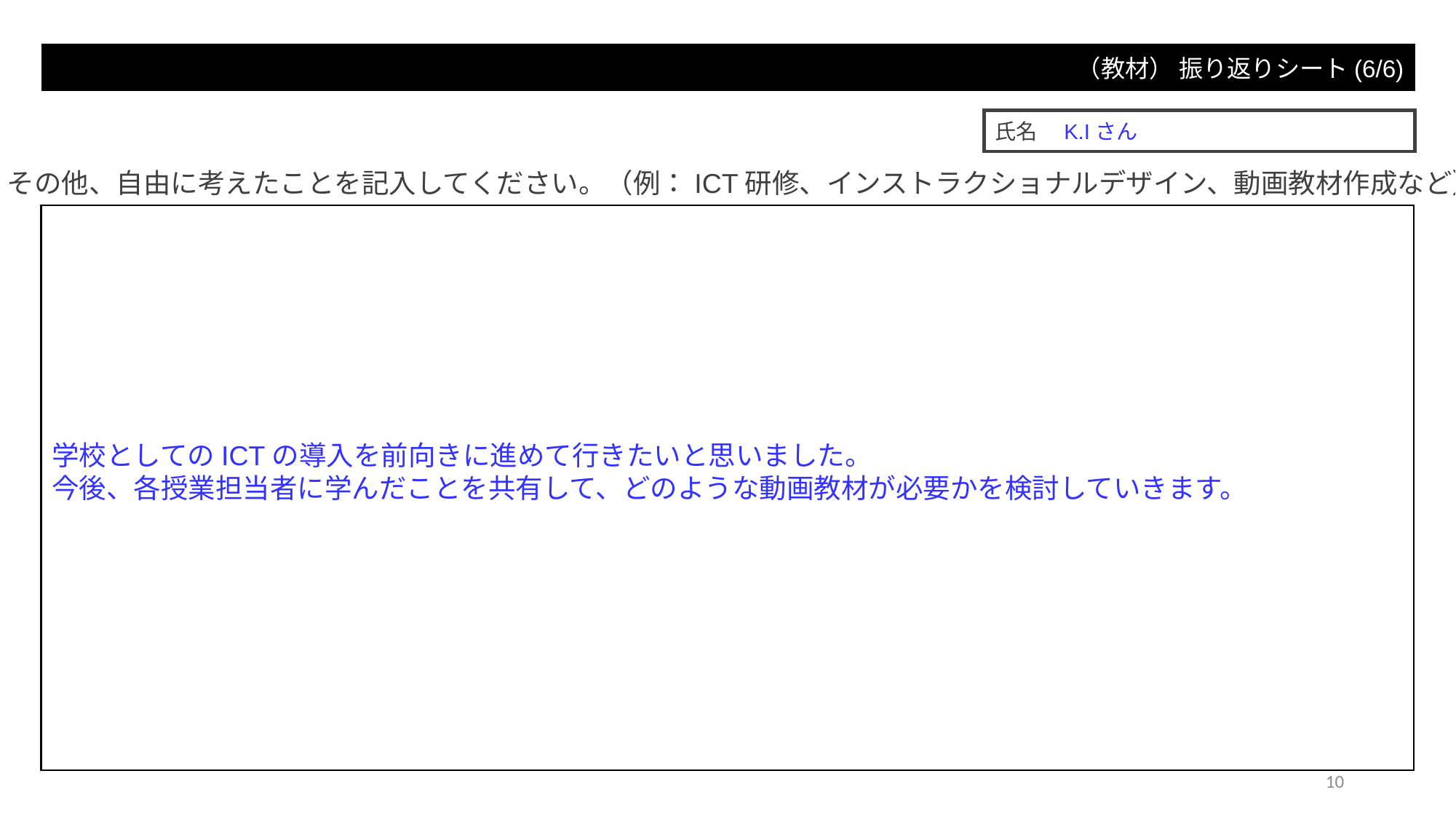

（教材） 振り返りシート(6/6)
氏名　K.Iさん
Q16.その他、自由に考えたことを記入してください。（例：ICT研修、インストラクショナルデザイン、動画教材作成など）
学校としてのICTの導入を前向きに進めて行きたいと思いました。
今後、各授業担当者に学んだことを共有して、どのような動画教材が必要かを検討していきます。

10